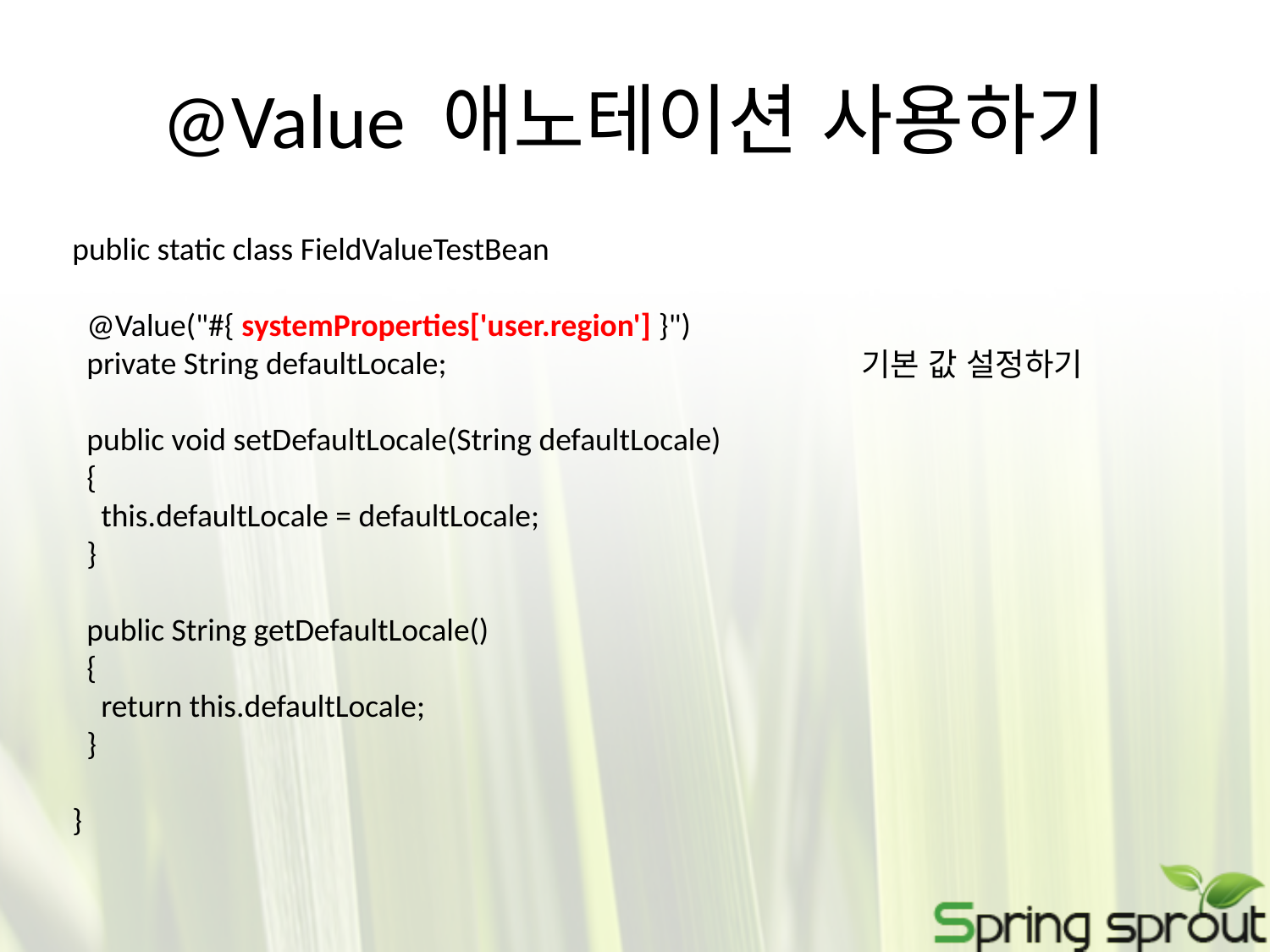

# @Value 애노테이션 사용하기
public static class FieldValueTestBean

  @Value("#{ systemProperties['user.region'] }")
  private String defaultLocale;

  public void setDefaultLocale(String defaultLocale)
  {
    this.defaultLocale = defaultLocale;
  }

  public String getDefaultLocale()
  {
    return this.defaultLocale;
  }

}

기본 값 설정하기